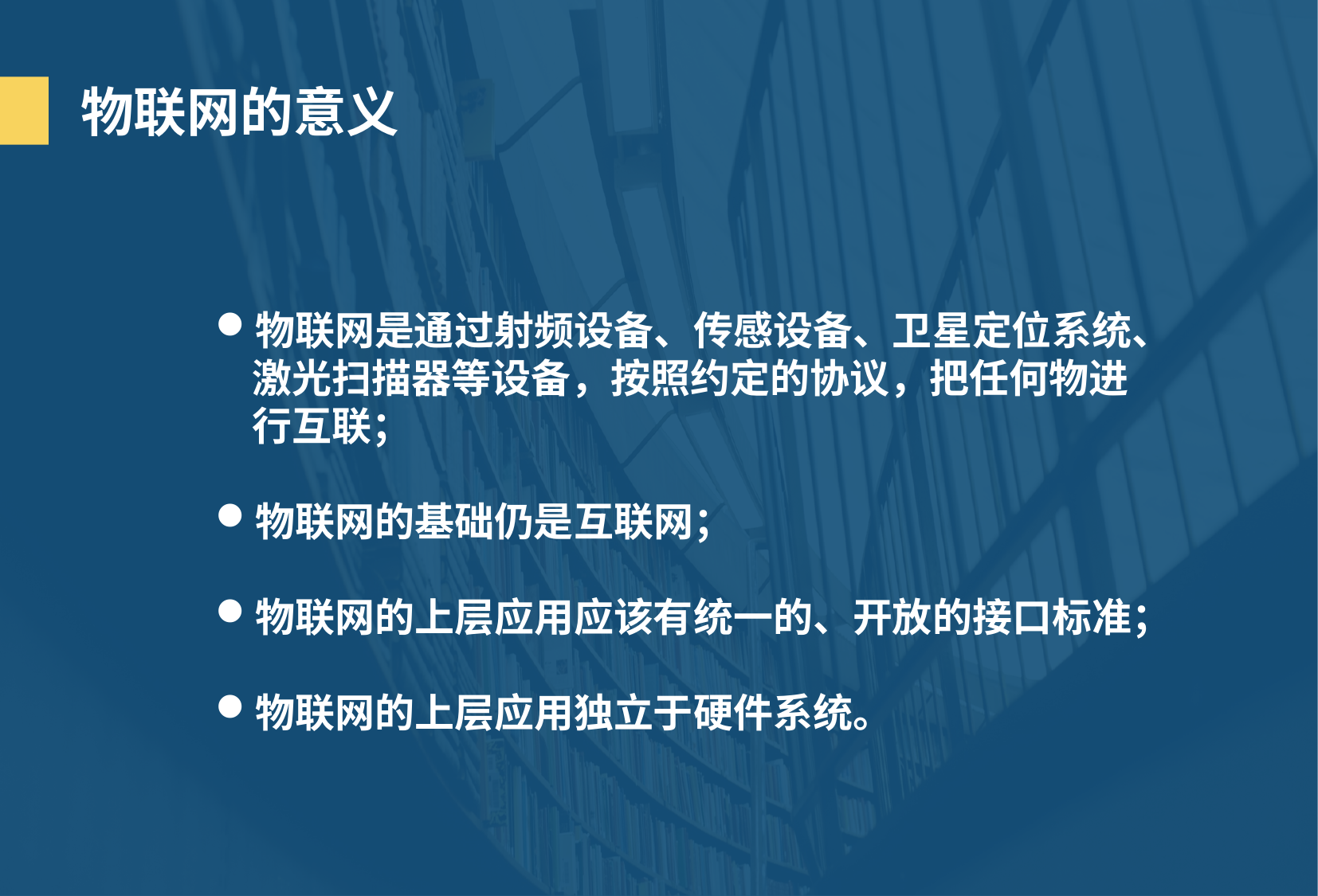

物联网的意义
物联网是通过射频设备、传感设备、卫星定位系统、激光扫描器等设备，按照约定的协议，把任何物进行互联；

物联网的基础仍是互联网；

物联网的上层应用应该有统一的、开放的接口标准；

物联网的上层应用独立于硬件系统。